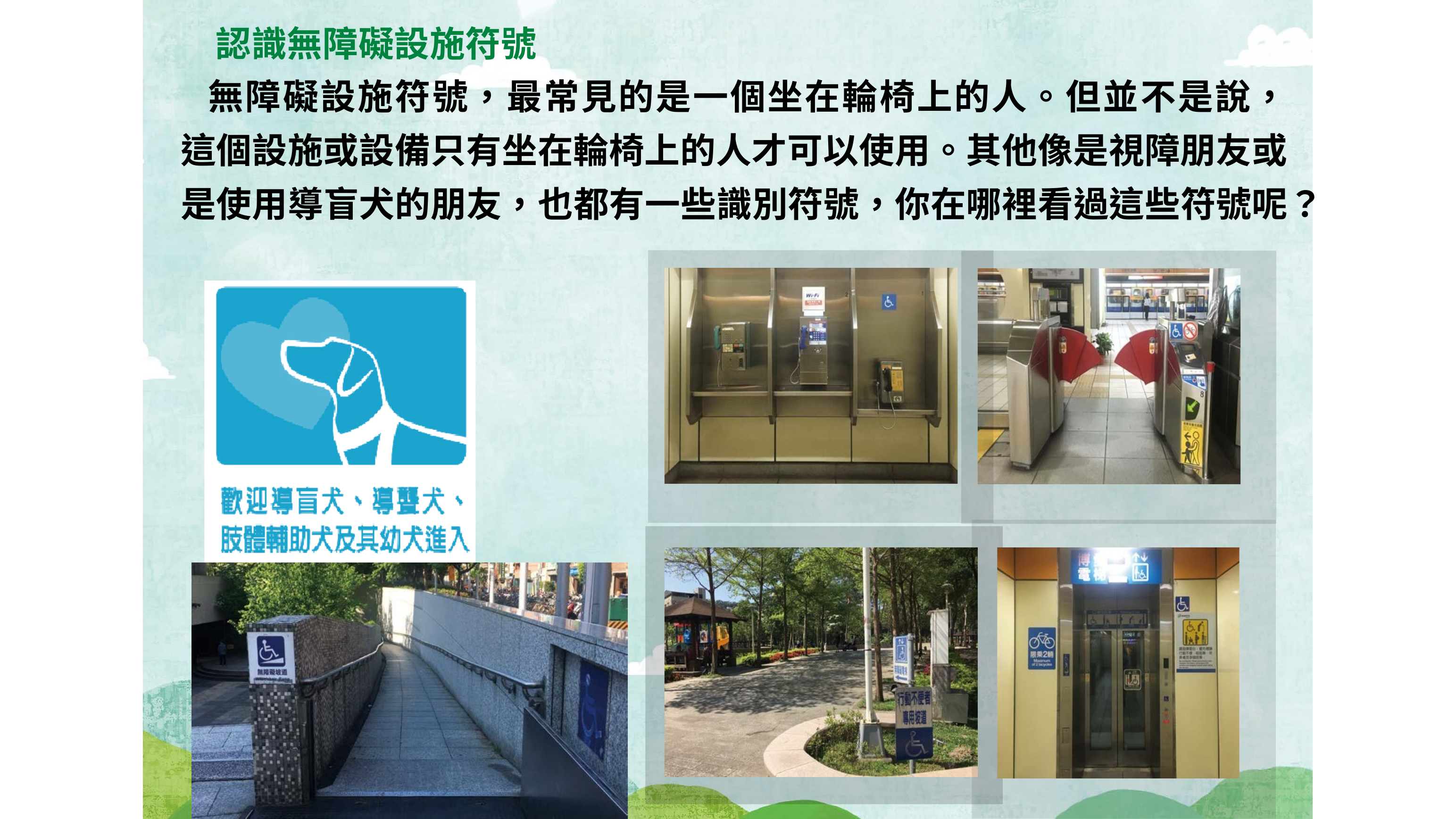

認識無障礙設施符號
無障礙設施符號，最常見的是一個坐在輪椅上的人。但並不是說，這個設施或設備只有坐在輪椅上的人才可以使用。其他像是視障朋友或是使用導盲犬的朋友，也都有一些識別符號，你在哪裡看過這些符號呢？

▲ 你知道這些符號的意義嗎？
▲ 貼心的高度調整，打造無障礙空間。

▲ 記得禮讓有需要的人優先使用！